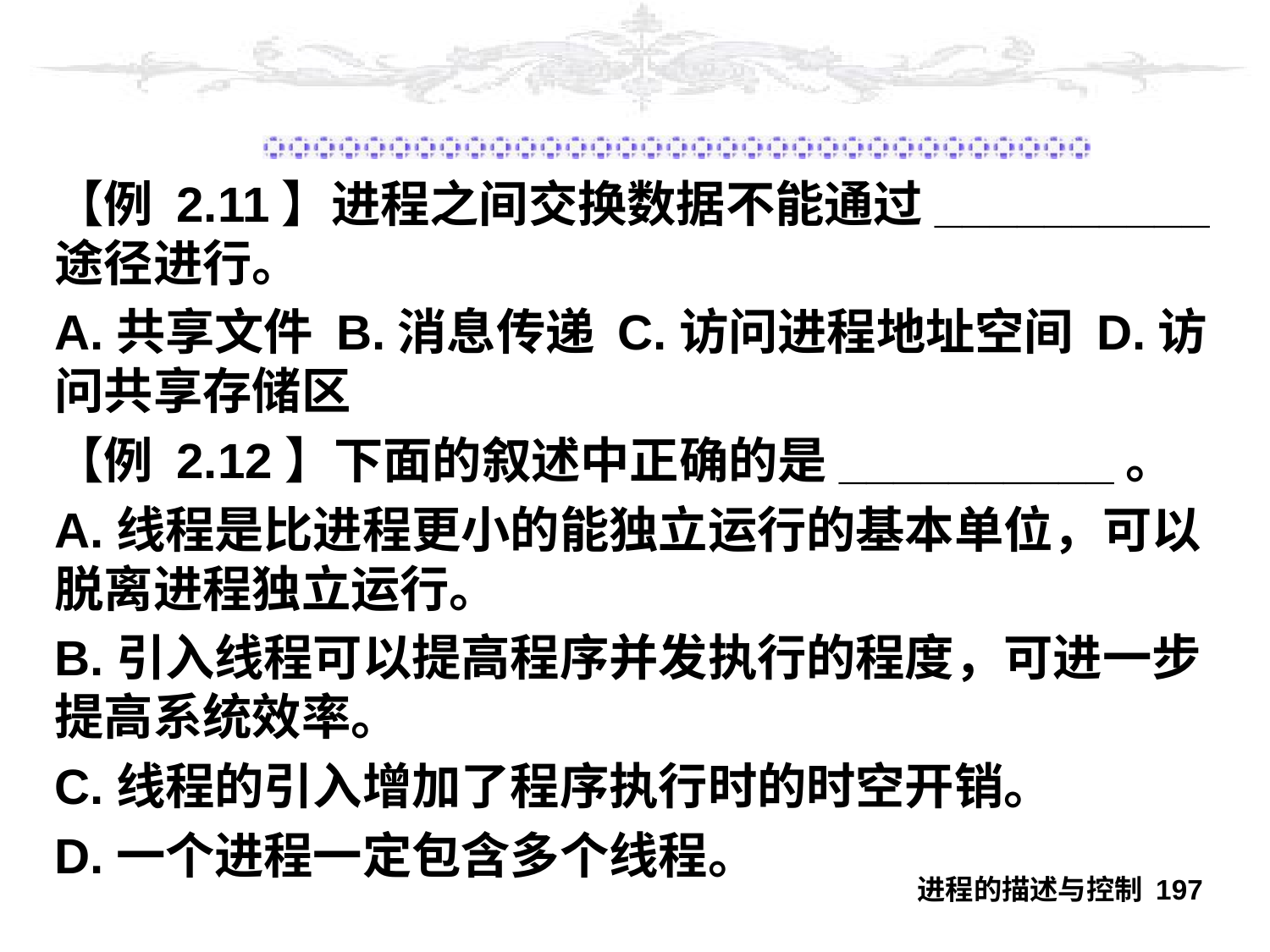

#
【例 2.11】进程之间交换数据不能通过__________途径进行。
A.共享文件 B.消息传递 C.访问进程地址空间 D.访问共享存储区
【例 2.12】下面的叙述中正确的是__________。
A.线程是比进程更小的能独立运行的基本单位，可以脱离进程独立运行。
B.引入线程可以提高程序并发执行的程度，可进一步提高系统效率。
C.线程的引入增加了程序执行时的时空开销。
D.一个进程一定包含多个线程。